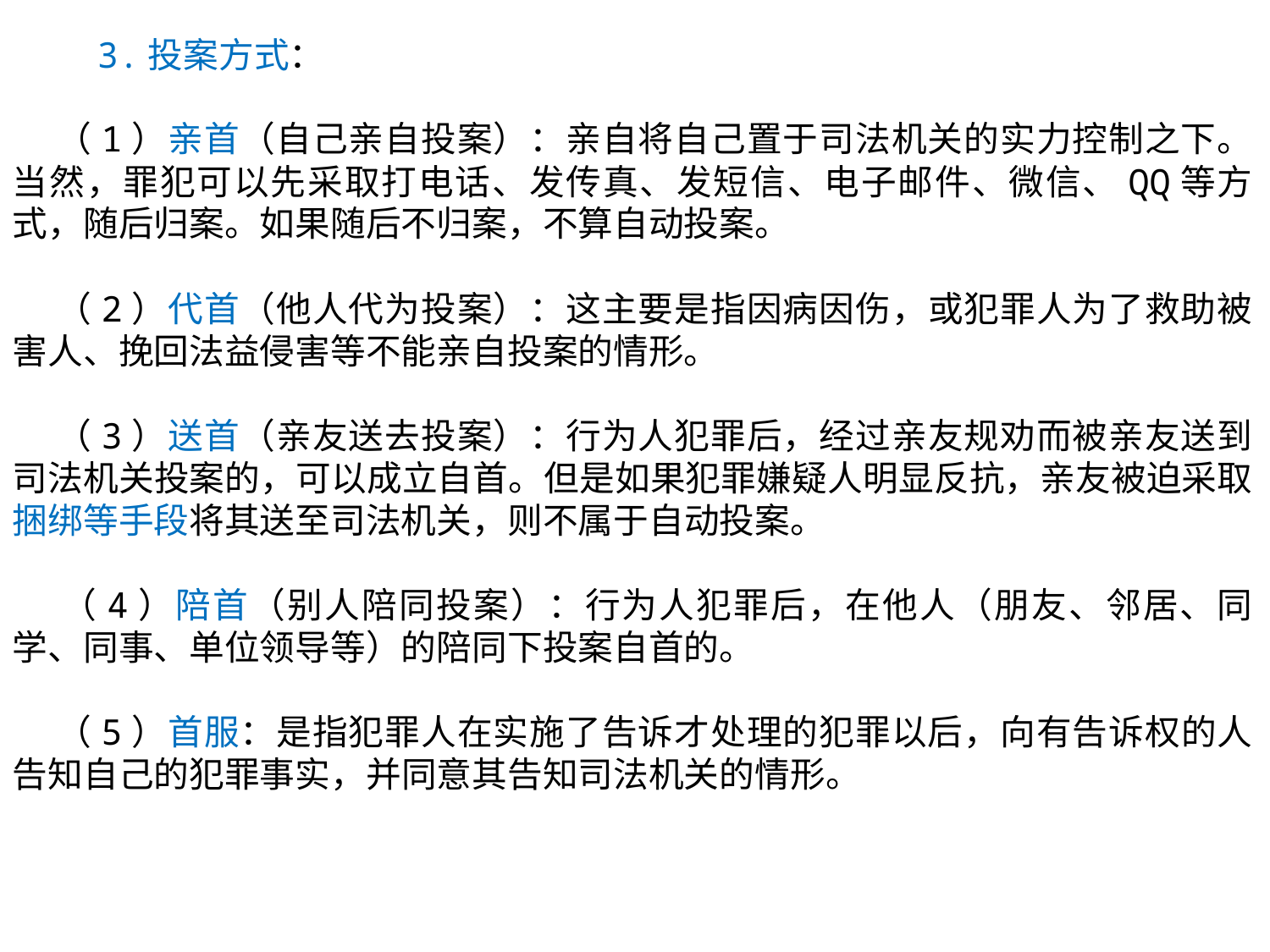

3.投案方式：

    （1）亲首（自己亲自投案）：亲自将自己置于司法机关的实力控制之下。当然，罪犯可以先采取打电话、发传真、发短信、电子邮件、微信、QQ等方式，随后归案。如果随后不归案，不算自动投案。

    （2）代首（他人代为投案）：这主要是指因病因伤，或犯罪人为了救助被害人、挽回法益侵害等不能亲自投案的情形。

    （3）送首（亲友送去投案）：行为人犯罪后，经过亲友规劝而被亲友送到司法机关投案的，可以成立自首。但是如果犯罪嫌疑人明显反抗，亲友被迫采取捆绑等手段将其送至司法机关，则不属于自动投案。

    （4）陪首（别人陪同投案）：行为人犯罪后，在他人（朋友、邻居、同学、同事、单位领导等）的陪同下投案自首的。

    （5）首服：是指犯罪人在实施了告诉才处理的犯罪以后，向有告诉权的人告知自己的犯罪事实，并同意其告知司法机关的情形。